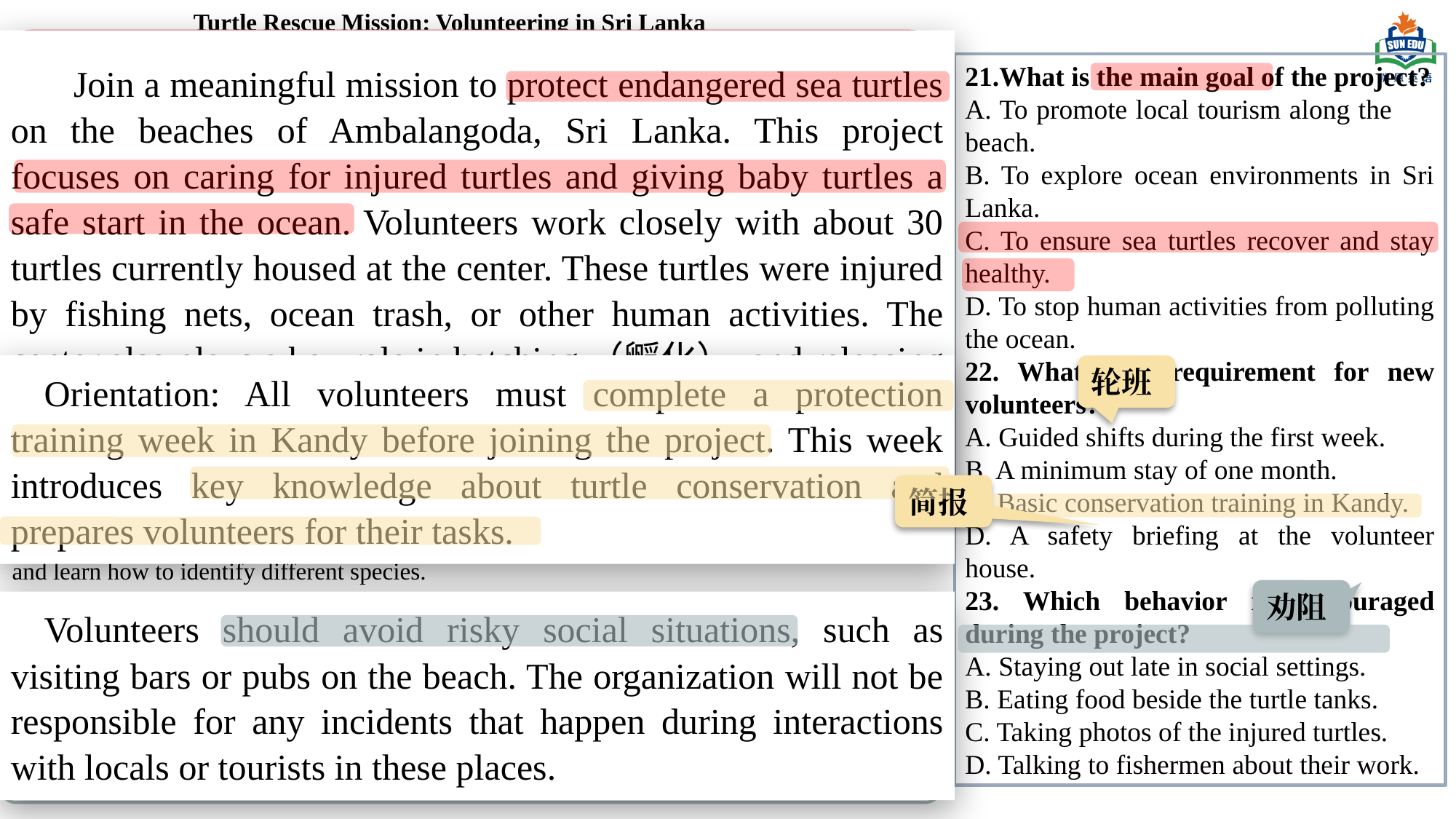

Turtle Rescue Mission: Volunteering in Sri Lanka
Join a meaningful mission to protect endangered sea turtles on the beaches of Ambalangoda, Sri Lanka. This project focuses on caring for injured turtles and giving baby turtles a safe start in the ocean. Volunteers work closely with about 30 turtles currently housed at the center. These turtles were injured by fishing nets, ocean trash, or other human activities. The center also plays a key role in hatching（孵化） and releasing hundreds of turtle eggs every season to restore the turtle population.
Details:
Start Date: Every Saturdayor Sunday
Duration:Minimum 2 weeks
Age Requirement: 16+
Accommodation: Shared rooms in the volunteer house
Orientation: All volunteers must complete a protection training week in Kandy before joining the project. This week introduces key knowledge about turtle conservation and prepares volunteers for their tasks.
Volunteer Tasks:
Care for the turtles: Clean their tanks, prepare food, and feed the turtles.
Monitor nests and populations: Keep track of turtle nests, collect data on turtle numbers, and learn how to identify different species.
Release baby turtles: Assist in releasing newly hatched turtles safely into the ocean.
Raise community awareness: Work with local fishermen and residents to promote the importance of turtle conservation.
Important Note:
Volunteers should avoid risky social situations, such as visiting bars or pubs on the beach. The organization will not be responsible for any incidents that happen during interactions with locals or tourists in these places.
   Join a meaningful mission to protect endangered sea turtles on the beaches of Ambalangoda, Sri Lanka. This project focuses on caring for injured turtles and giving baby turtles a safe start in the ocean. Volunteers work closely with about 30 turtles currently housed at the center. These turtles were injured by fishing nets, ocean trash, or other human activities. The center also plays a key role in hatching（孵化） and releasing hundreds of turtle eggs every season to restore the turtle population.

21.What is the main goal of the project?
A. To promote local tourism along the      beach.
B. To explore ocean environments in Sri Lanka.
C. To ensure sea turtles recover and stay healthy.
D. To stop human activities from polluting the ocean.
22. What is a requirement for new volunteers?
A. Guided shifts during the first week.
B. A minimum stay of one month.
C. Basic conservation training in Kandy.
D. A safety briefing at the volunteer house.
23. Which behavior is discouraged during the project?
A. Staying out late in social settings.
B. Eating food beside the turtle tanks.
C. Taking photos of the injured turtles.
D. Talking to fishermen about their work.

Orientation: All volunteers must complete a protection training week in Kandy before joining the project. This week introduces key knowledge about turtle conservation and prepares volunteers for their tasks.
轮班

简报

劝阻
Volunteers should avoid risky social situations, such as visiting bars or pubs on the beach. The organization will not be responsible for any incidents that happen during interactions with locals or tourists in these places.